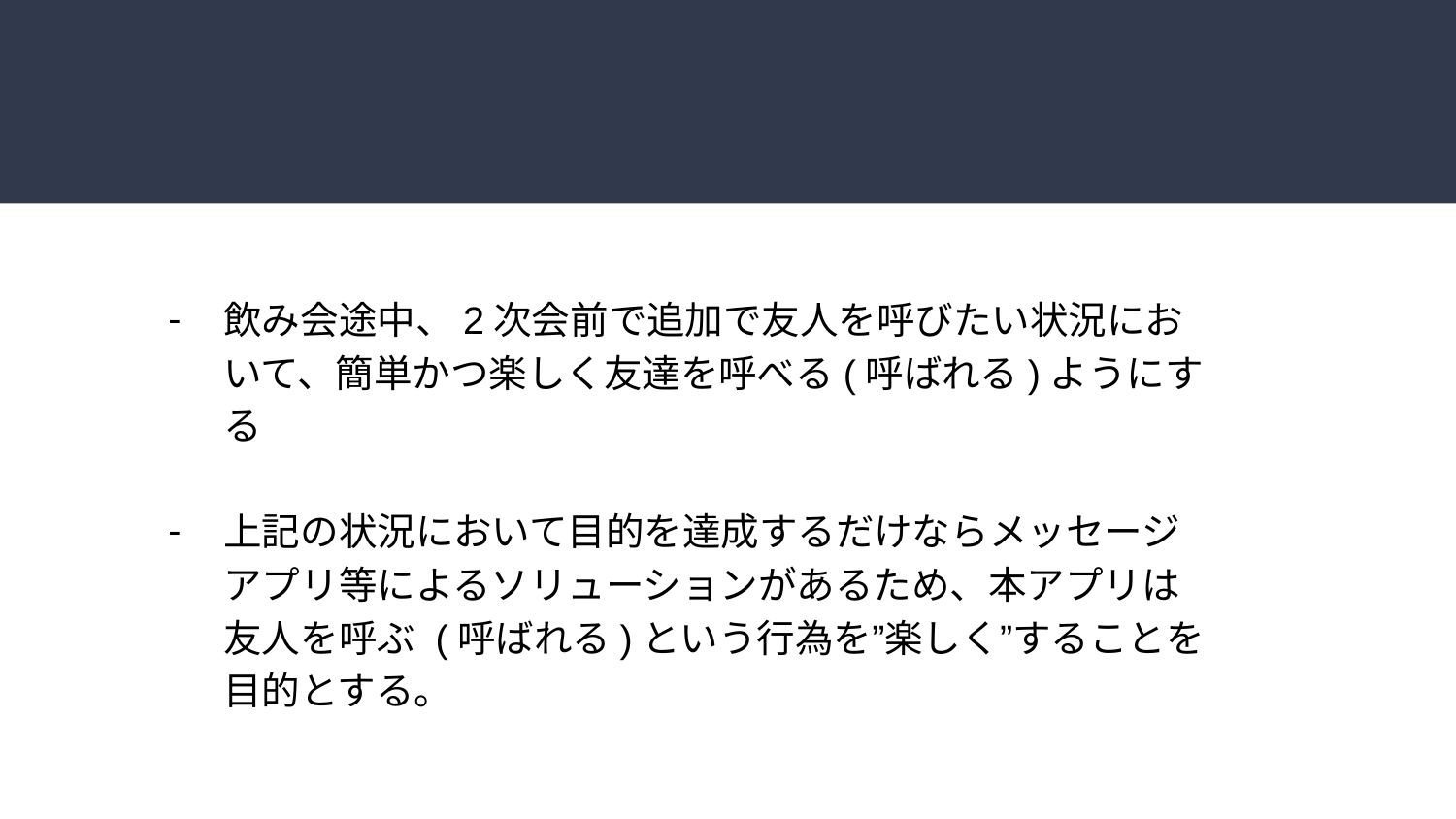

飲み会途中、2次会前で追加で友人を呼びたい状況において、簡単かつ楽しく友達を呼べる(呼ばれる)ようにする

上記の状況において目的を達成するだけならメッセージアプリ等によるソリューションがあるため、本アプリは友人を呼ぶ (呼ばれる)という行為を”楽しく”することを目的とする。